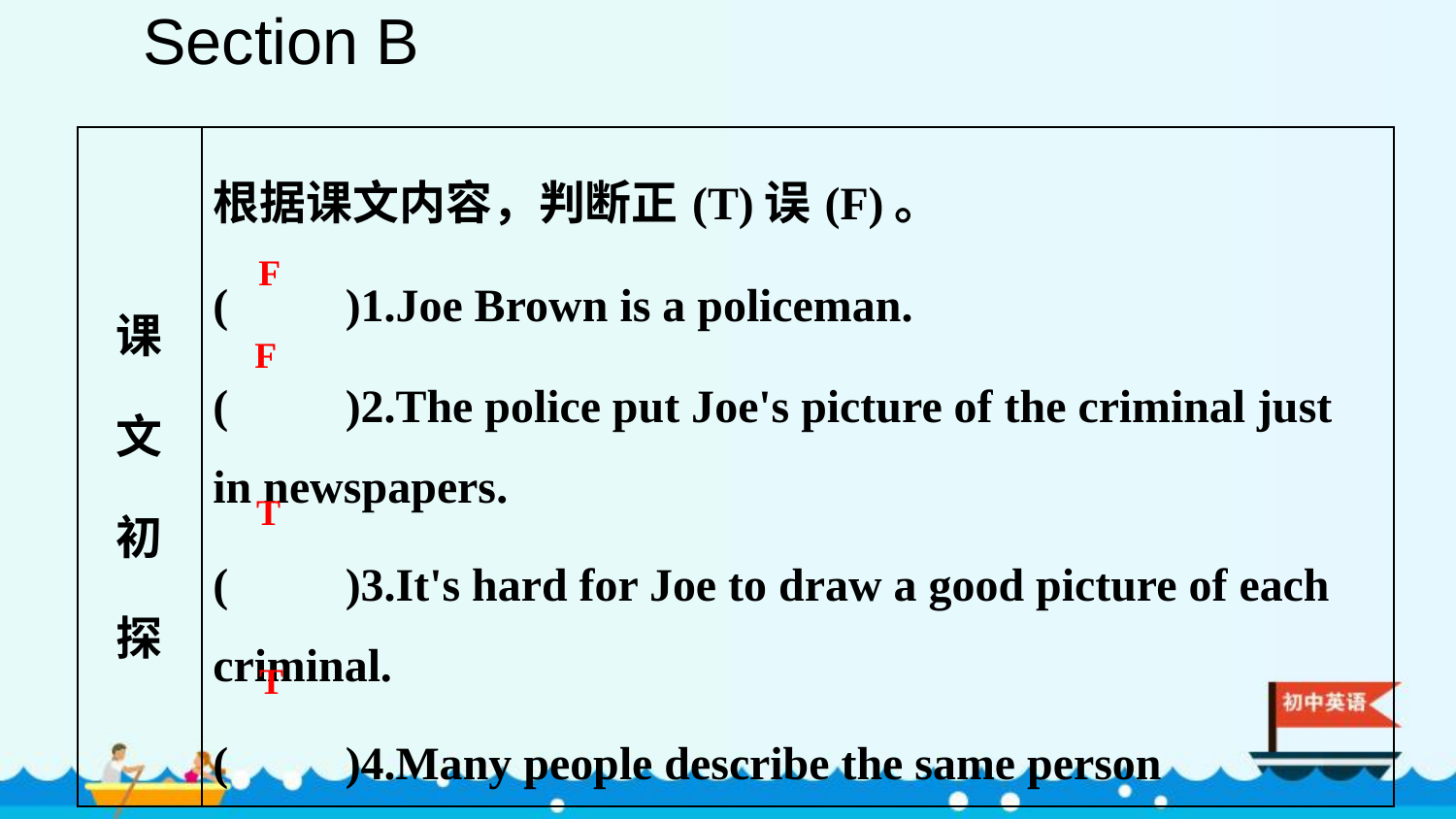

Section B

| 课 文 初 探 | 根据课文内容，判断正(T)误(F)。 (　　)1.Joe Brown is a policeman. (　　)2.The police put Joe's picture of the criminal just in newspapers. (　　)3.It's hard for Joe to draw a good picture of each criminal. (　　)4.Many people describe the same person differently because they don't always see things the same way. |
| --- | --- |
F
F
T
T